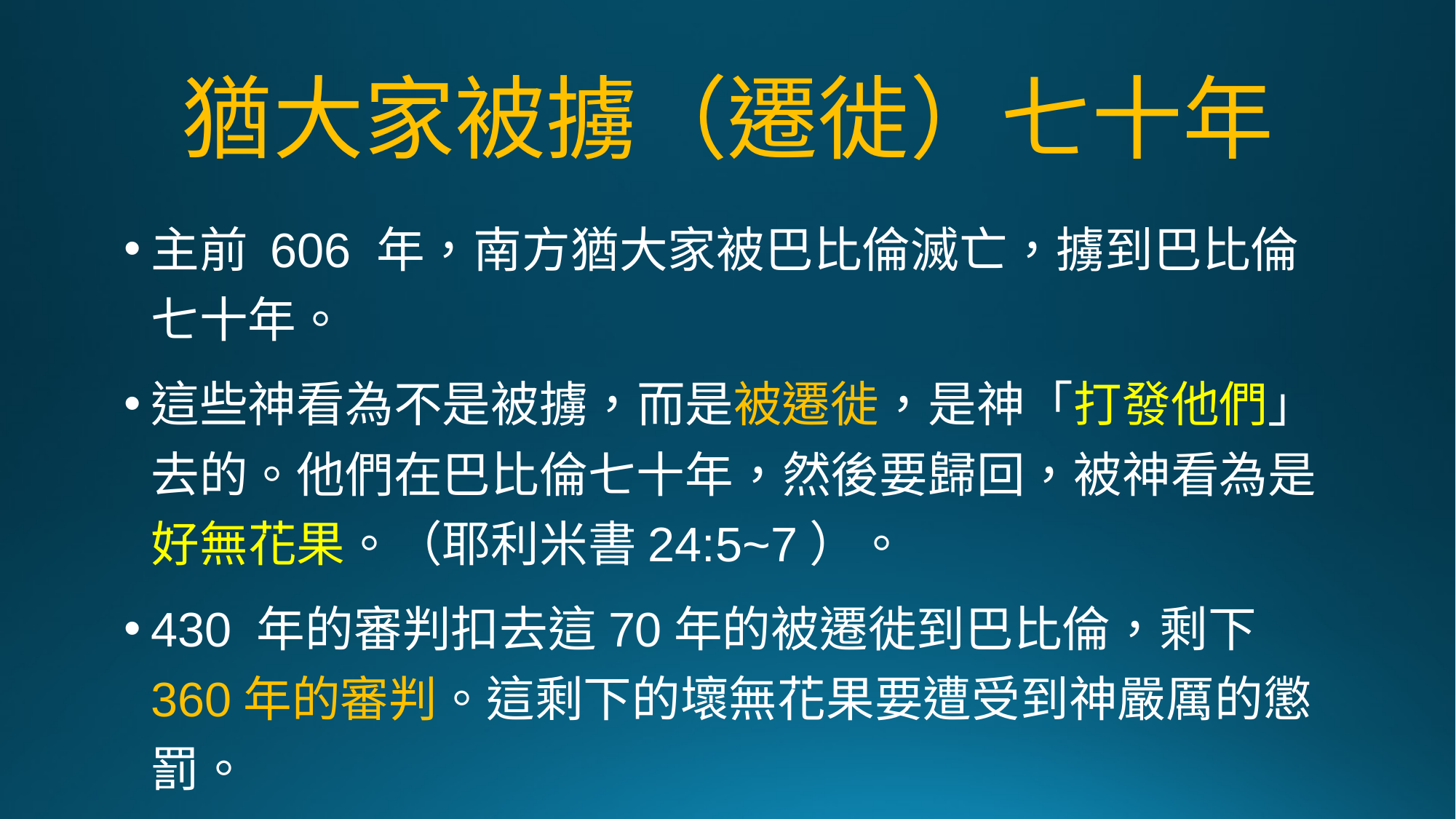

# 猶大家被擄（遷徙）七十年
主前 606 年，南方猶大家被巴比倫滅亡，擄到巴比倫七十年。
這些神看為不是被擄，而是被遷徙，是神「打發他們」去的。他們在巴比倫七十年，然後要歸回，被神看為是好無花果。（耶利米書24:5~7）。
430 年的審判扣去這70年的被遷徙到巴比倫，剩下360年的審判。這剩下的壞無花果要遭受到神嚴厲的懲罰。